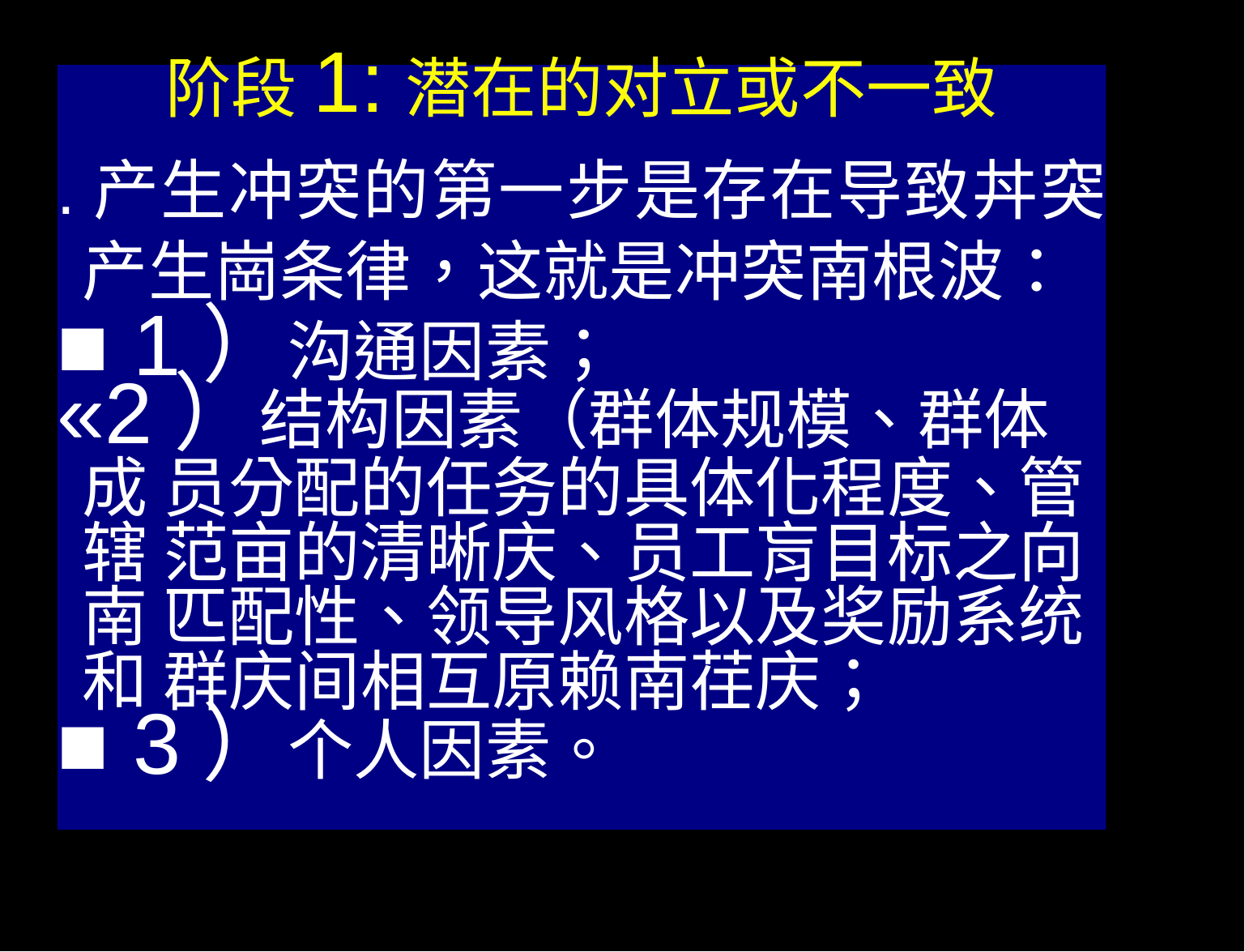

阶段1:潜在的对立或不一致
.产生冲突的第一步是存在导致丼突 产生崗条律，这就是冲突南根波：
■ 1）沟通因素；
«2）结构因素（群体规模、群体成 员分配的任务的具体化程度、管辖 范亩的清晰庆、员工肓目标之向南 匹配性、领导风格以及奖励系统和 群庆间相互原赖南荏庆；
■ 3）个人因素。